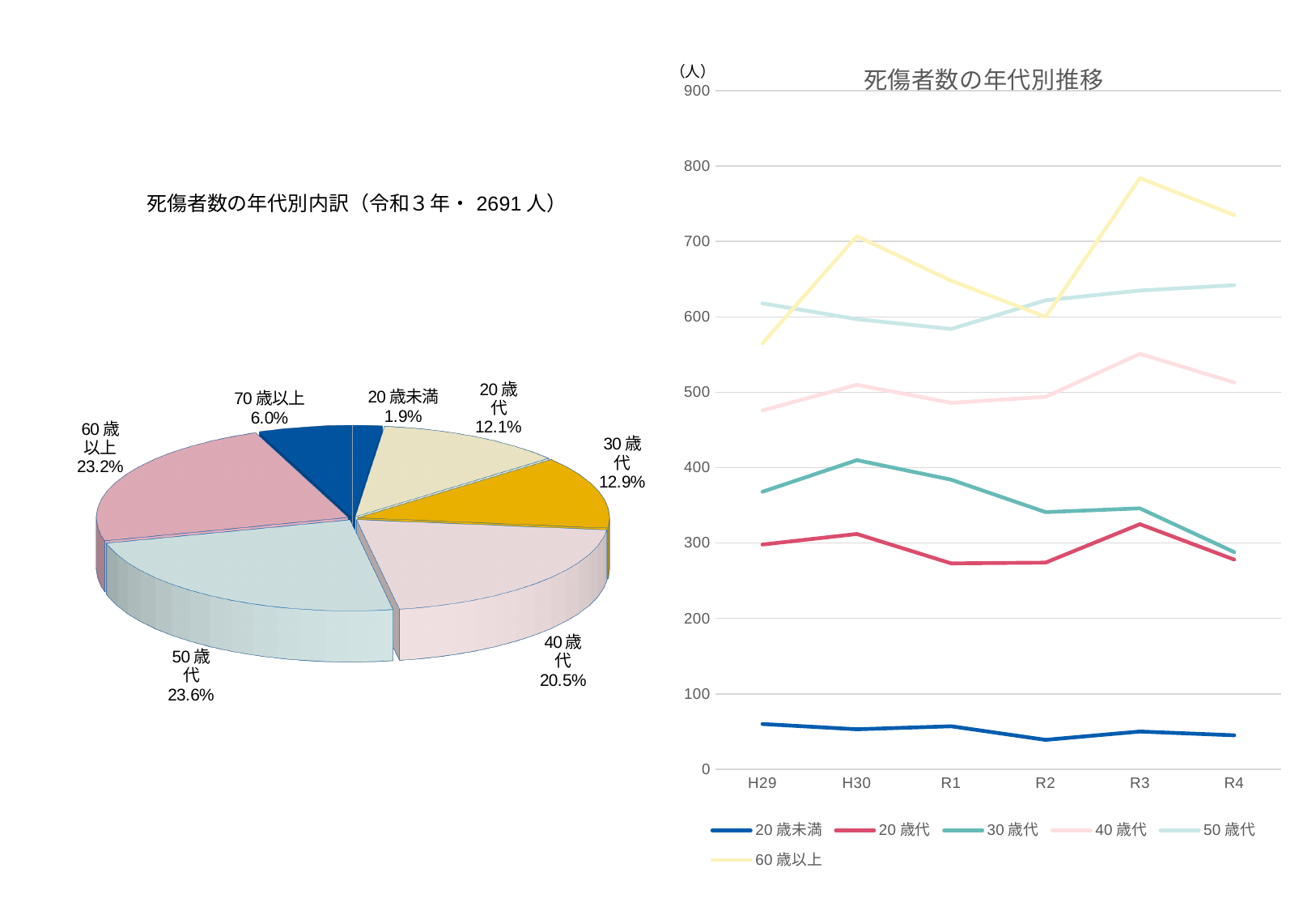

### Chart: 死傷者数の年代別推移

| Category | 20歳未満 | 20歳代 | 30歳代 | 40歳代 | 50歳代 | 60歳以上 |
|---|---|---|---|---|---|---|
| H29 | 60.0 | 298.0 | 368.0 | 476.0 | 618.0 | 565.0 |
| H30 | 53.0 | 312.0 | 410.0 | 510.0 | 597.0 | 707.0 |
| R1 | 57.0 | 273.0 | 384.0 | 486.0 | 584.0 | 648.0 |
| R2 | 39.0 | 274.0 | 341.0 | 494.0 | 622.0 | 600.0 |
| R3 | 50.0 | 325.0 | 346.0 | 551.0 | 635.0 | 784.0 |
| R4 | 45.0 | 278.0 | 288.0 | 513.0 | 642.0 | 735.0 |
（人）

[unsupported chart]